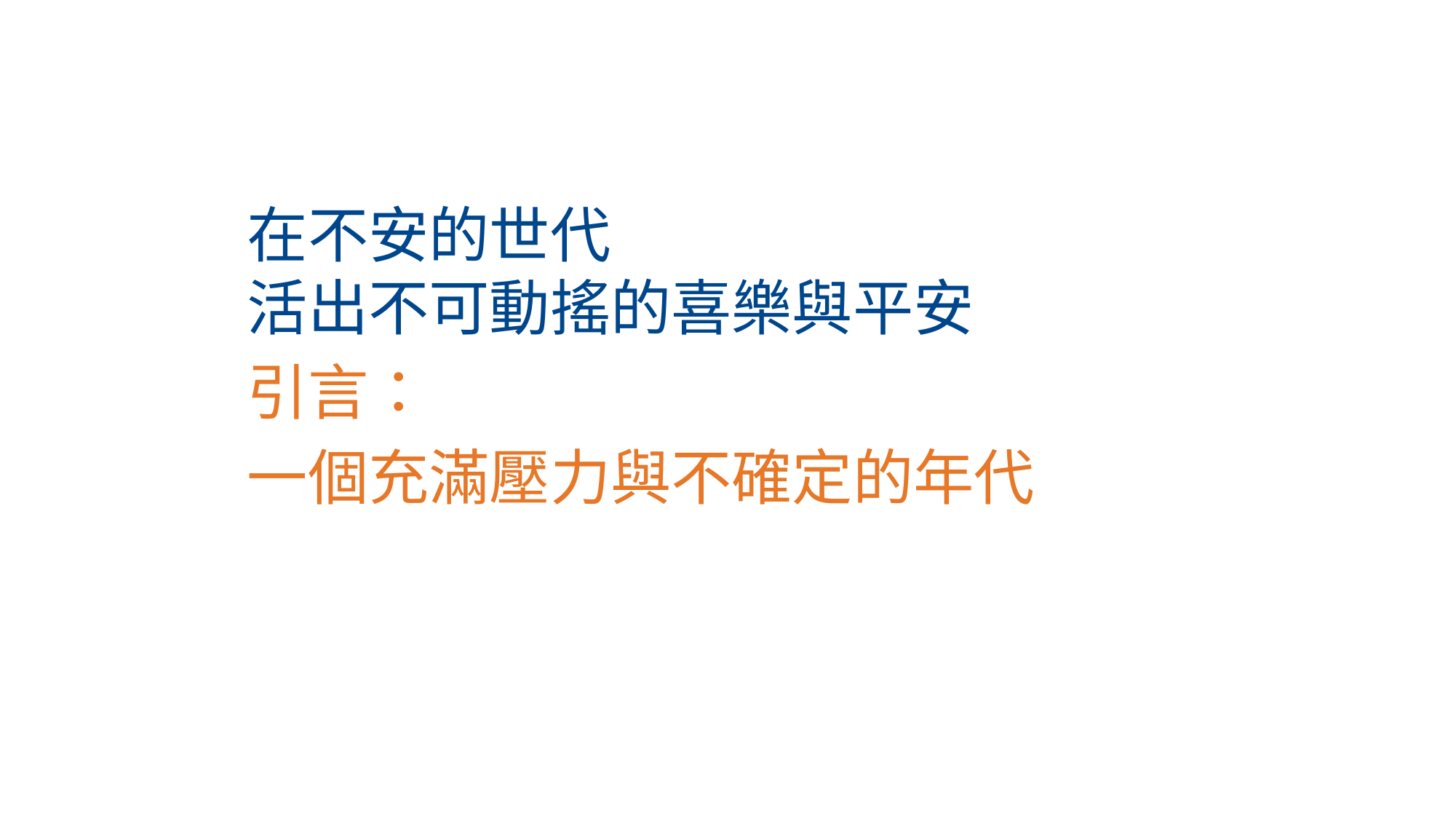

#
在不安的世代
活出不可動搖的喜樂與平安
引言：
一個充滿壓力與不確定的年代